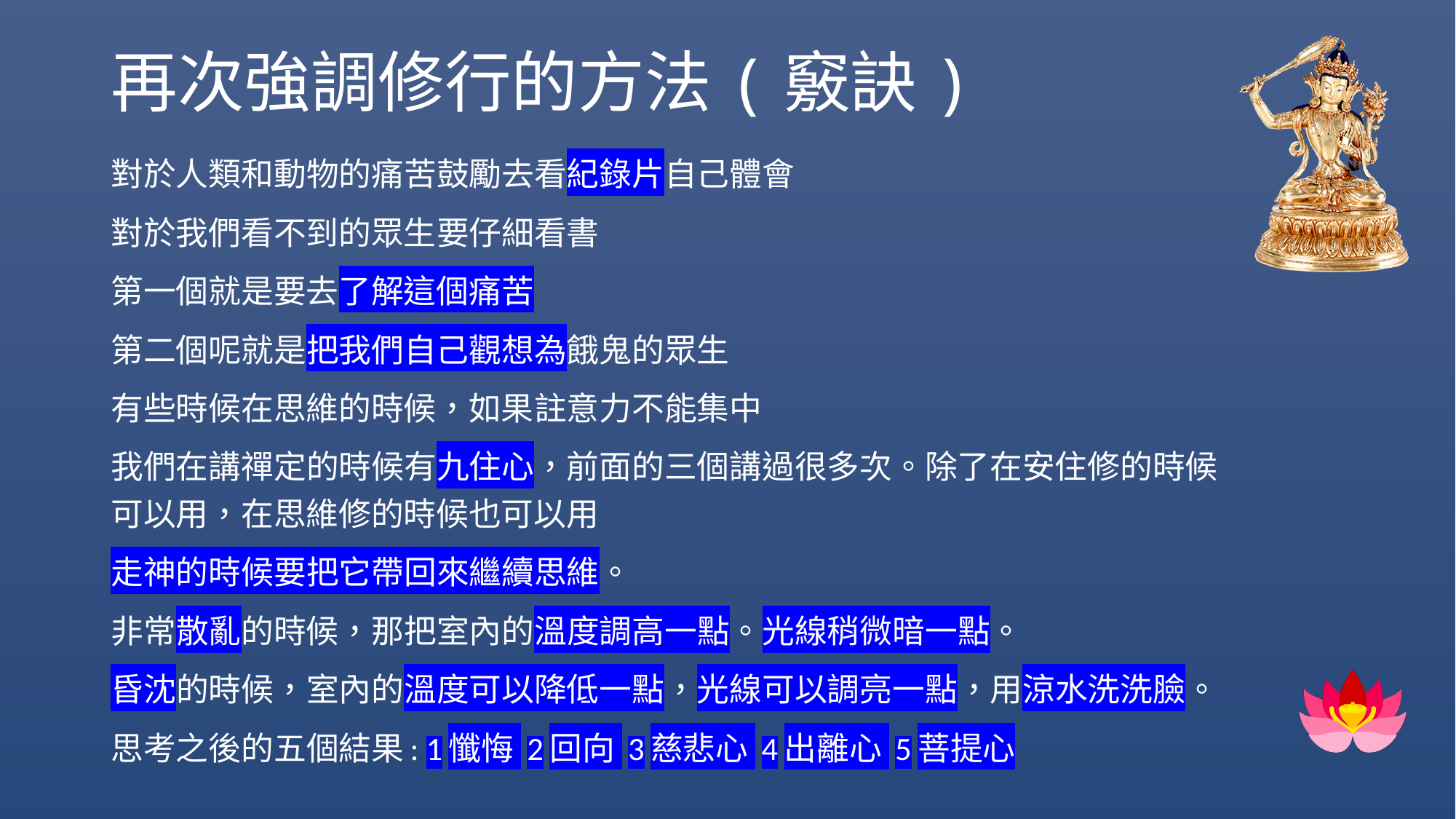

# 再次強調修行的方法(竅訣)
對於人類和動物的痛苦鼓勵去看紀錄片自己體會
對於我們看不到的眾生要仔細看書
第一個就是要去了解這個痛苦
第二個呢就是把我們自己觀想為餓鬼的眾生
有些時候在思維的時候，如果註意力不能集中
我們在講禪定的時候有九住心，前面的三個講過很多次。除了在安住修的時候可以用，在思維修的時候也可以用
走神的時候要把它帶回來繼續思維。
非常散亂的時候，那把室內的溫度調高一點。光線稍微暗一點。
昏沈的時候，室內的溫度可以降低一點，光線可以調亮一點，用涼水洗洗臉。
思考之後的五個結果: 1懺悔 2回向 3慈悲心 4出離心 5菩提心